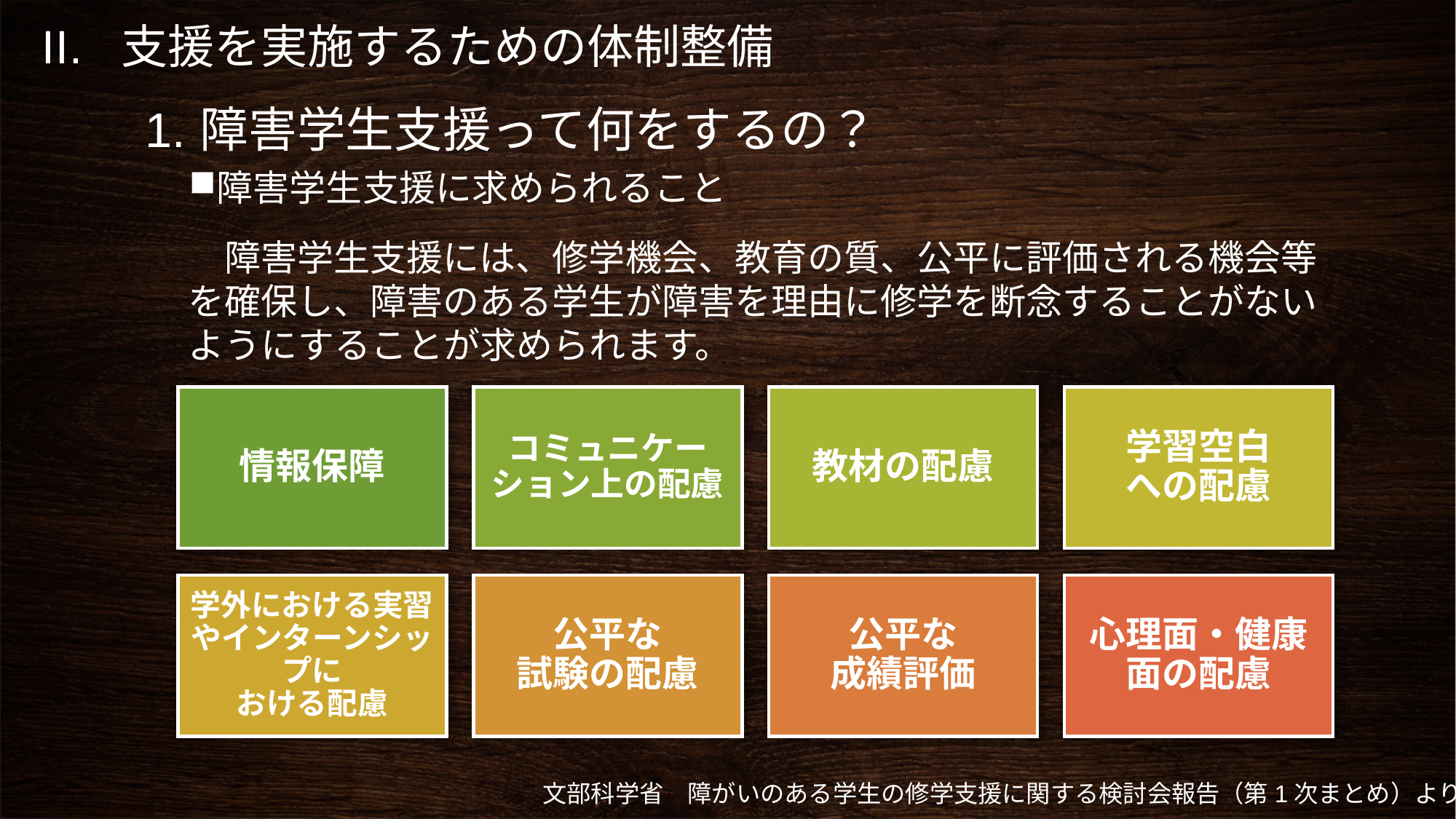

# 支援を実施するための体制整備
障害学生支援って何をするの？
障害学生支援に求められること
　障害学生支援には、修学機会、教育の質、公平に評価される機会等を確保し、障害のある学生が障害を理由に修学を断念することがないようにすることが求められます。
情報保障
コミュニケーション上の配慮
教材の配慮
学習空白
への配慮
学外における実習やインターンシップに
おける配慮
公平な
試験の配慮
公平な
成績評価
心理面・健康面の配慮
文部科学省　障がいのある学生の修学支援に関する検討会報告（第1次まとめ）より